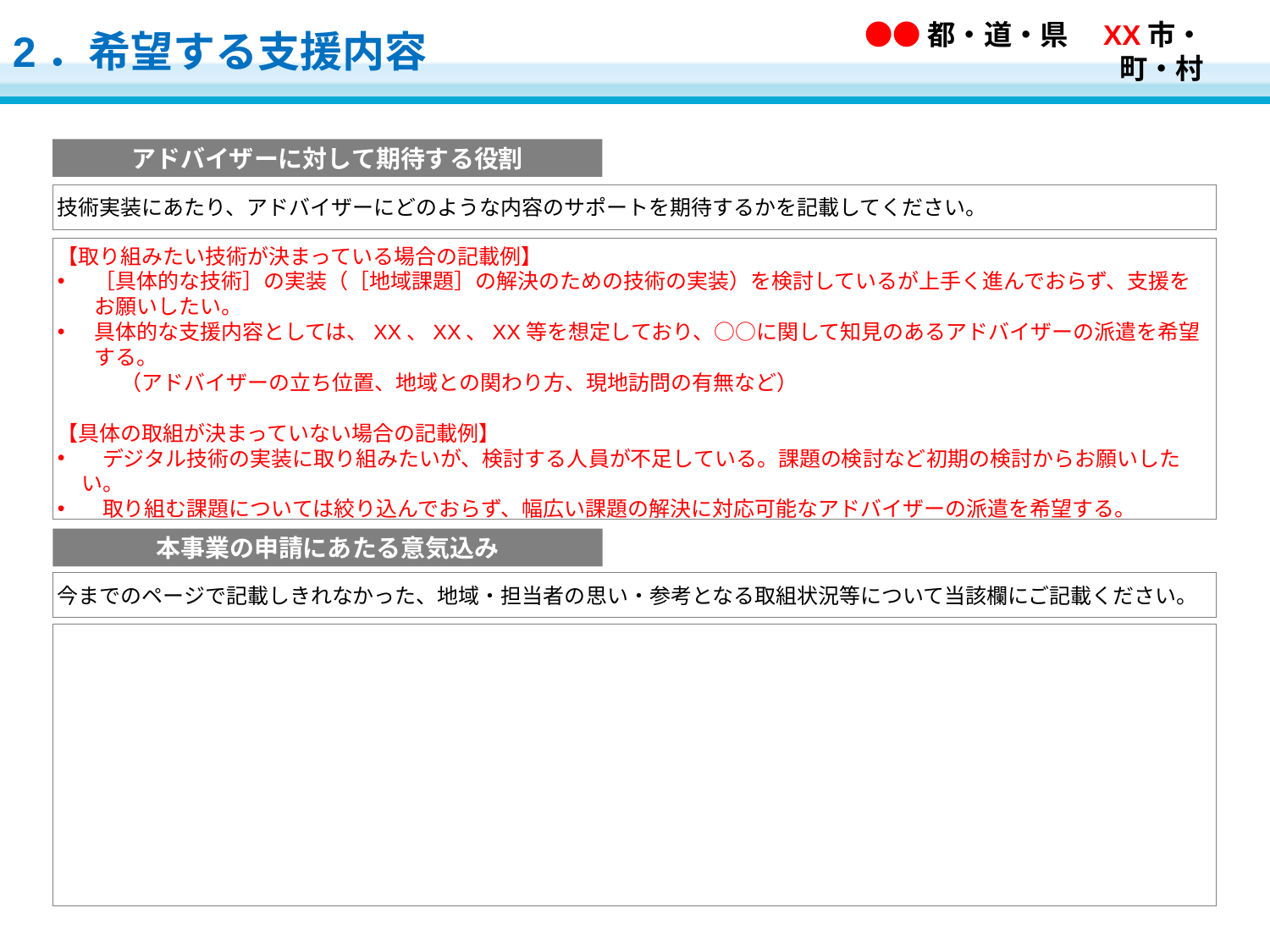

2．希望する支援内容
●●都・道・県　XX市・町・村
アドバイザーに対して期待する役割
技術実装にあたり、アドバイザーにどのような内容のサポートを期待するかを記載してください。
【取り組みたい技術が決まっている場合の記載例】
［具体的な技術］の実装（［地域課題］の解決のための技術の実装）を検討しているが上手く進んでおらず、支援をお願いしたい。
具体的な支援内容としては、XX、XX、XX等を想定しており、○○に関して知見のあるアドバイザーの派遣を希望する。
　　　（アドバイザーの立ち位置、地域との関わり方、現地訪問の有無など）

【具体の取組が決まっていない場合の記載例】
　デジタル技術の実装に取り組みたいが、検討する人員が不足している。課題の検討など初期の検討からお願いしたい。
　取り組む課題については絞り込んでおらず、幅広い課題の解決に対応可能なアドバイザーの派遣を希望する。

本事業の申請にあたる意気込み
今までのページで記載しきれなかった、地域・担当者の思い・参考となる取組状況等について当該欄にご記載ください。